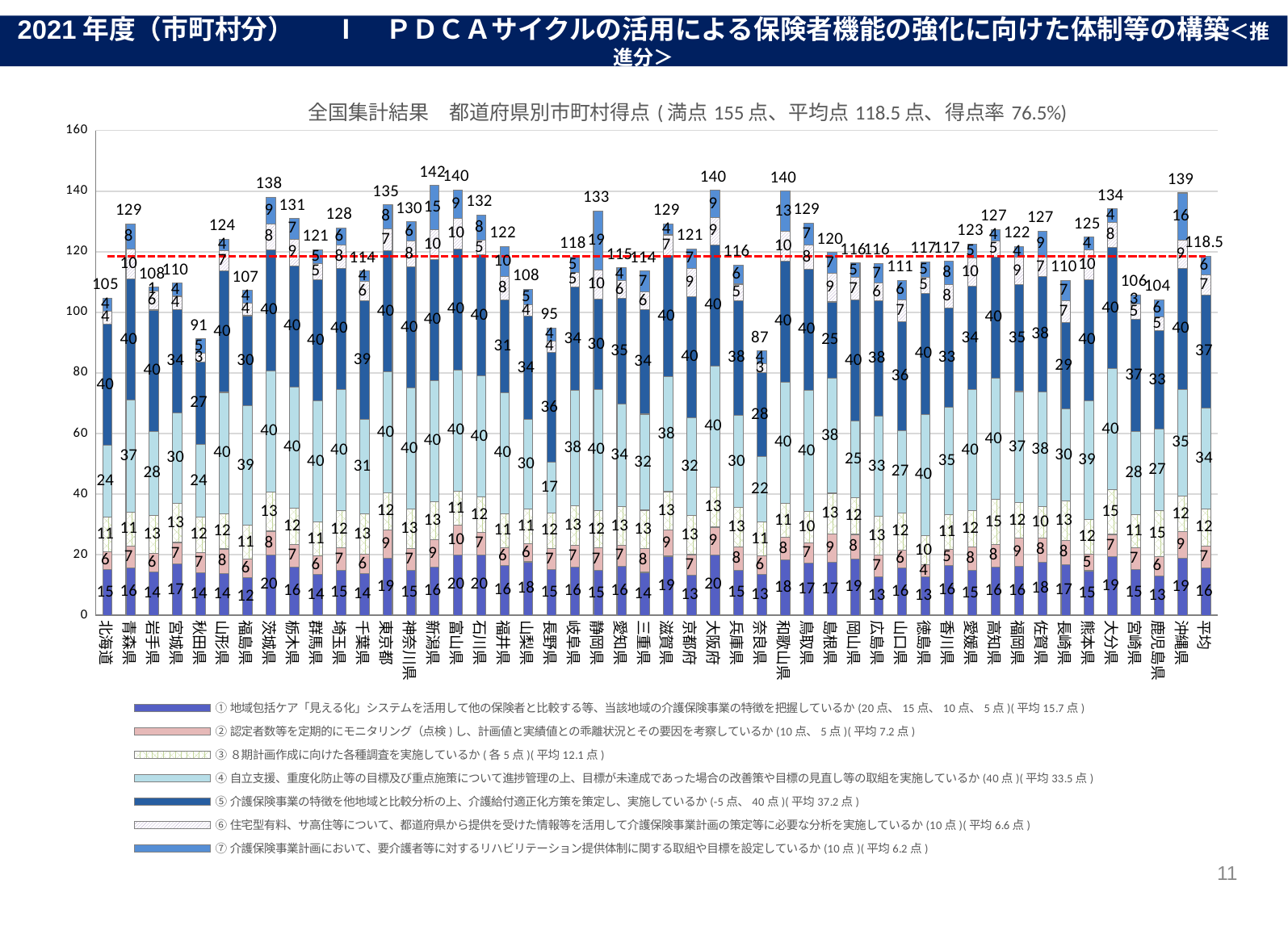

2021年度（市町村分） 　 Ⅰ　ＰＤＣＡサイクルの活用による保険者機能の強化に向けた体制等の構築＜推進分＞

### Chart: 全国集計結果　都道府県別市町村得点(満点155点、平均点118.5点、得点率76.5%)

| Category | ①地域包括ケア「見える化」システムを活用して他の保険者と比較する等、当該地域の介護保険事業の特徴を把握しているか(20点、15点、10点、5点)(平均15.7点) | ②認定者数等を定期的にモニタリング（点検)し、計画値と実績値との乖離状況とその要因を考察しているか(10点、5点)(平均7.2点) | ③８期計画作成に向けた各種調査を実施しているか(各5点)(平均12.1点) | ④自立支援、重度化防止等の目標及び重点施策について進捗管理の上、目標が未達成であった場合の改善策や目標の見直し等の取組を実施しているか(40点)(平均33.5点) | ⑤介護保険事業の特徴を他地域と比較分析の上、介護給付適正化方策を策定し、実施しているか(-5点、40点)(平均37.2点) | ⑥住宅型有料、サ高住等について、都道府県から提供を受けた情報等を活用して介護保険事業計画の策定等に必要な分析を実施しているか(10点)(平均6.6点) | ⑦介護保険事業計画において、要介護者等に対するリハビリテーション提供体制に関する取組や目標を設定しているか(10点)(平均6.2点) | 合計 | 平均 |
|---|---|---|---|---|---|---|---|---|---|
| 北海道 | 15.05586592178771 | 6.005586592178771 | 11.340782122905027 | 23.687150837988828 | 40.0 | 4.245810055865922 | 4.41340782122905 | 104.74860335195531 | 118.5 |
| 青森県 | 15.625 | 7.25 | 11.125 | 37.0 | 40.0 | 10.0 | 8.25 | 129.25 | 118.5 |
| 岩手県 | 14.242424242424242 | 6.0606060606060606 | 12.575757575757576 | 27.87878787878788 | 40.0 | 6.363636363636363 | 1.2121212121212122 | 108.33333333333333 | 118.5 |
| 宮城県 | 16.857142857142858 | 7.142857142857143 | 13.0 | 29.714285714285715 | 34.285714285714285 | 4.285714285714286 | 4.285714285714286 | 109.57142857142857 | 118.5 |
| 秋田県 | 14.0 | 6.8 | 11.6 | 24.0 | 27.2 | 2.8 | 4.8 | 91.2 | 118.5 |
| 山形県 | 13.857142857142858 | 8.0 | 11.714285714285714 | 40.0 | 40.0 | 6.857142857142857 | 3.7142857142857144 | 124.14285714285714 | 118.5 |
| 福島県 | 12.457627118644067 | 6.101694915254237 | 11.186440677966102 | 39.32203389830509 | 29.83050847457627 | 4.237288135593221 | 4.067796610169491 | 107.20338983050847 | 118.5 |
| 茨城県 | 20.0 | 7.7272727272727275 | 12.954545454545455 | 40.0 | 40.0 | 8.409090909090908 | 8.863636363636363 | 137.95454545454547 | 118.5 |
| 栃木県 | 16.0 | 7.4 | 12.0 | 40.0 | 40.0 | 8.8 | 6.8 | 131.0 | 118.5 |
| 群馬県 | 13.571428571428571 | 6.0 | 11.142857142857142 | 40.0 | 40.0 | 5.428571428571429 | 4.571428571428571 | 120.71428571428571 | 118.5 |
| 埼玉県 | 14.920634920634921 | 7.222222222222222 | 12.380952380952381 | 40.0 | 40.0 | 7.777777777777778 | 5.555555555555555 | 127.85714285714286 | 118.5 |
| 千葉県 | 13.703703703703704 | 6.388888888888889 | 13.333333333333334 | 31.11111111111111 | 39.25925925925926 | 6.296296296296297 | 3.5185185185185186 | 113.61111111111111 | 118.5 |
| 東京都 | 18.79032258064516 | 9.435483870967742 | 12.096774193548388 | 40.0 | 40.0 | 7.258064516129032 | 7.903225806451613 | 135.48387096774192 | 118.5 |
| 神奈川県 | 14.848484848484848 | 7.2727272727272725 | 12.878787878787879 | 40.0 | 40.0 | 8.484848484848484 | 6.363636363636363 | 129.84848484848484 | 118.5 |
| 新潟県 | 15.833333333333334 | 9.166666666666666 | 12.5 | 40.0 | 40.0 | 9.666666666666666 | 14.666666666666666 | 141.83333333333334 | 118.5 |
| 富山県 | 20.0 | 9.666666666666666 | 11.333333333333334 | 40.0 | 40.0 | 10.0 | 9.333333333333334 | 140.33333333333334 | 118.5 |
| 石川県 | 20.0 | 7.368421052631579 | 11.578947368421053 | 40.0 | 40.0 | 4.7368421052631575 | 8.421052631578947 | 132.10526315789474 | 118.5 |
| 福井県 | 16.470588235294116 | 5.882352941176471 | 11.176470588235293 | 40.0 | 30.58823529411765 | 7.647058823529412 | 10.0 | 121.76470588235294 | 118.5 |
| 山梨県 | 17.59259259259259 | 6.111111111111111 | 11.296296296296296 | 29.62962962962963 | 34.074074074074076 | 3.7037037037037037 | 5.185185185185185 | 107.5925925925926 | 118.5 |
| 長野県 | 15.064935064935066 | 6.9480519480519485 | 11.818181818181818 | 16.623376623376622 | 36.36363636363637 | 3.7662337662337664 | 4.285714285714286 | 94.87012987012987 | 118.5 |
| 岐阜県 | 15.952380952380953 | 7.142857142857143 | 12.976190476190476 | 38.095238095238095 | 34.285714285714285 | 4.761904761904762 | 5.0 | 118.21428571428571 | 118.5 |
| 静岡県 | 14.714285714285714 | 7.428571428571429 | 12.428571428571429 | 40.0 | 29.714285714285715 | 9.714285714285714 | 19.428571428571427 | 133.42857142857142 | 118.5 |
| 愛知県 | 16.203703703703702 | 6.944444444444445 | 12.592592592592593 | 34.074074074074076 | 34.81481481481482 | 5.7407407407407405 | 4.2592592592592595 | 114.62962962962963 | 118.5 |
| 三重県 | 14.137931034482758 | 7.931034482758621 | 12.586206896551724 | 31.724137931034484 | 34.48275862068966 | 5.862068965517241 | 6.896551724137931 | 113.62068965517241 | 118.5 |
| 滋賀県 | 19.473684210526315 | 8.68421052631579 | 12.631578947368421 | 37.89473684210526 | 40.0 | 6.842105263157895 | 3.6842105263157894 | 129.21052631578948 | 118.5 |
| 京都府 | 13.26923076923077 | 6.730769230769231 | 12.884615384615385 | 32.30769230769231 | 40.0 | 9.23076923076923 | 6.538461538461538 | 120.96153846153847 | 118.5 |
| 大阪府 | 20.0 | 9.069767441860465 | 13.255813953488373 | 40.0 | 40.0 | 8.837209302325581 | 9.069767441860465 | 140.2325581395349 | 118.5 |
| 兵庫県 | 14.878048780487806 | 7.682926829268292 | 13.048780487804878 | 30.24390243902439 | 38.048780487804876 | 5.365853658536586 | 6.341463414634147 | 115.60975609756098 | 118.5 |
| 奈良県 | 13.461538461538462 | 6.153846153846154 | 11.153846153846153 | 21.53846153846154 | 27.692307692307693 | 3.076923076923077 | 4.102564102564102 | 87.17948717948718 | 118.5 |
| 和歌山県 | 18.166666666666668 | 7.5 | 11.333333333333334 | 40.0 | 40.0 | 9.666666666666666 | 13.333333333333334 | 140.0 | 118.5 |
| 鳥取県 | 17.105263157894736 | 6.842105263157895 | 10.263157894736842 | 40.0 | 40.0 | 7.894736842105263 | 7.368421052631579 | 129.47368421052633 | 118.5 |
| 島根県 | 17.36842105263158 | 9.473684210526315 | 13.421052631578947 | 37.89473684210526 | 25.263157894736842 | 9.473684210526315 | 6.842105263157895 | 119.73684210526316 | 118.5 |
| 岡山県 | 18.51851851851852 | 8.148148148148149 | 12.222222222222221 | 25.185185185185187 | 40.0 | 7.407407407407407 | 4.814814814814815 | 116.29629629629629 | 118.5 |
| 広島県 | 12.608695652173912 | 7.173913043478261 | 12.826086956521738 | 33.04347826086956 | 38.26086956521739 | 5.6521739130434785 | 6.521739130434782 | 116.08695652173913 | 118.5 |
| 山口県 | 15.526315789473685 | 6.052631578947368 | 12.105263157894736 | 27.36842105263158 | 35.78947368421053 | 7.368421052631579 | 6.315789473684211 | 110.52631578947368 | 118.5 |
| 徳島県 | 12.708333333333334 | 3.9583333333333335 | 9.583333333333334 | 40.0 | 40.0 | 5.416666666666667 | 5.0 | 116.66666666666667 | 118.5 |
| 香川県 | 16.470588235294116 | 5.294117647058823 | 11.470588235294118 | 35.294117647058826 | 32.94117647058823 | 7.647058823529412 | 7.647058823529412 | 116.76470588235294 | 118.5 |
| 愛媛県 | 14.75 | 7.75 | 12.0 | 40.0 | 34.0 | 9.5 | 4.5 | 122.5 | 118.5 |
| 高知県 | 15.882352941176471 | 7.5 | 14.852941176470589 | 40.0 | 40.0 | 5.294117647058823 | 3.823529411764706 | 127.3529411764706 | 118.5 |
| 福岡県 | 16.25 | 9.166666666666666 | 11.75 | 36.666666666666664 | 35.333333333333336 | 9.0 | 3.5 | 121.66666666666667 | 118.5 |
| 佐賀県 | 17.5 | 8.0 | 10.25 | 38.0 | 38.0 | 6.5 | 8.5 | 126.75 | 118.5 |
| 長崎県 | 16.666666666666668 | 8.095238095238095 | 12.857142857142858 | 30.476190476190474 | 28.571428571428573 | 7.142857142857143 | 6.666666666666667 | 110.47619047619048 | 118.5 |
| 熊本県 | 14.666666666666666 | 5.444444444444445 | 11.555555555555555 | 39.111111111111114 | 40.0 | 9.777777777777779 | 4.222222222222222 | 124.77777777777777 | 118.5 |
| 大分県 | 19.444444444444443 | 7.222222222222222 | 14.722222222222221 | 40.0 | 40.0 | 8.333333333333334 | 4.444444444444445 | 134.16666666666666 | 118.5 |
| 宮崎県 | 15.0 | 7.3076923076923075 | 10.76923076923077 | 27.692307692307693 | 36.92307692307692 | 5.0 | 3.076923076923077 | 105.76923076923077 | 118.5 |
| 鹿児島県 | 13.023255813953488 | 6.395348837209302 | 15.0 | 26.976744186046513 | 32.55813953488372 | 4.651162790697675 | 5.5813953488372094 | 104.18604651162791 | 118.5 |
| 沖縄県 | 18.902439024390244 | 8.658536585365853 | 11.829268292682928 | 35.1219512195122 | 40.0 | 9.268292682926829 | 15.609756097560975 | 139.390243902439 | 118.5 |
| 平均 | 15.7 | 7.2 | 12.1 | 33.5 | 37.2 | 6.6 | 6.2 | 118.5 | 118.5 |
11